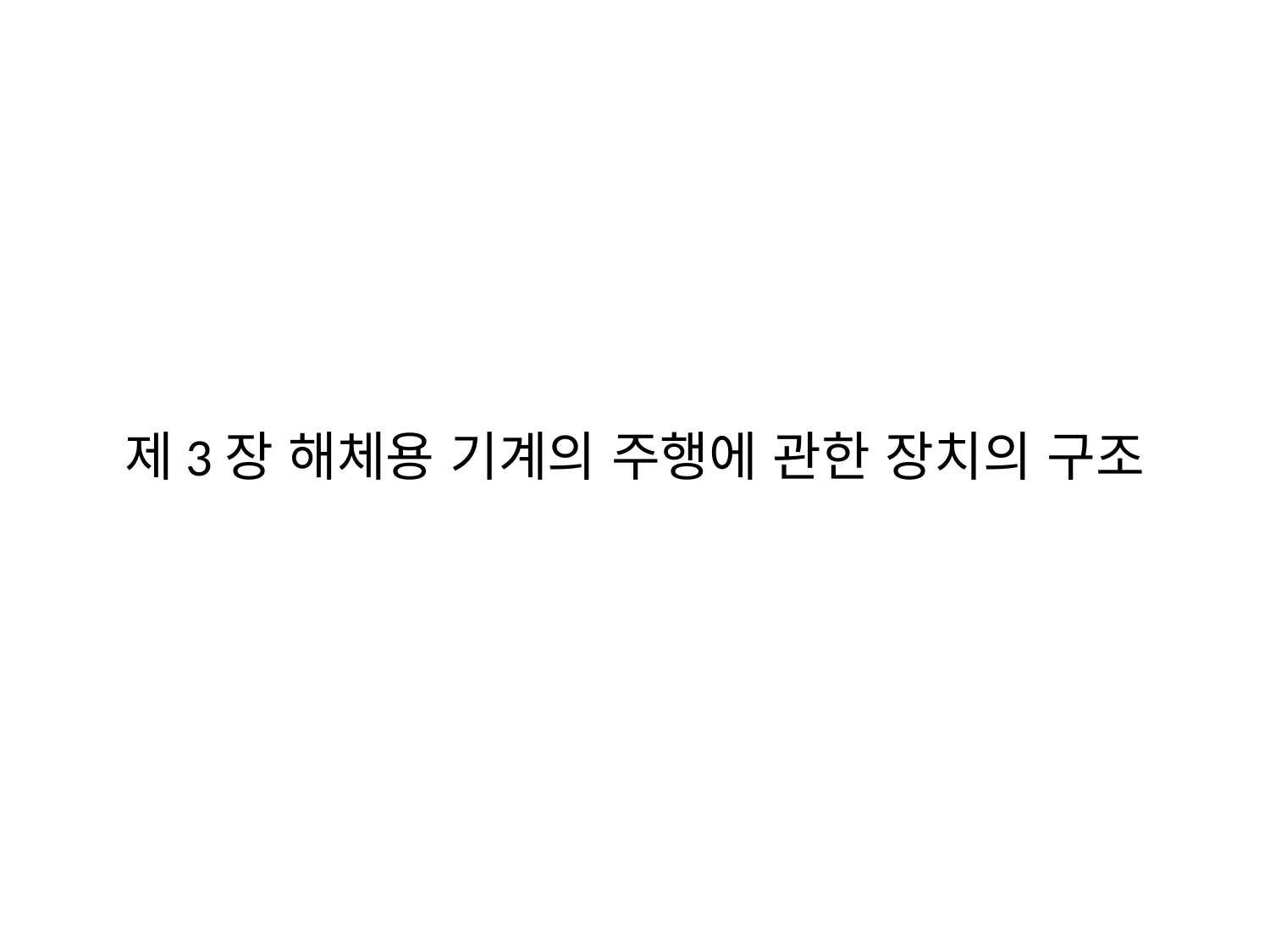

# 제3장 해체용 기계의 주행에 관한 장치의 구조